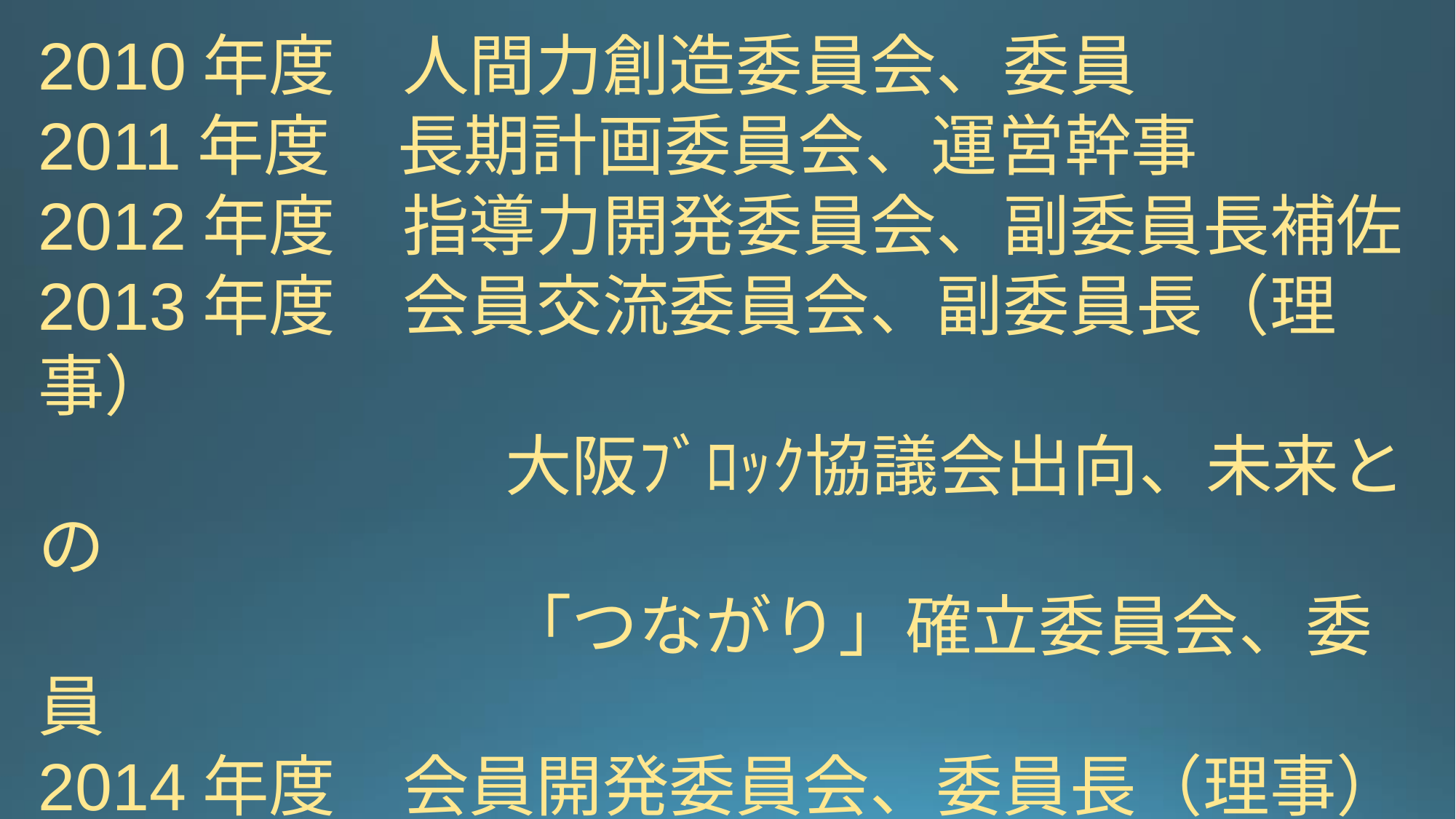

2010年度　人間力創造委員会、委員
2011年度　長期計画委員会、運営幹事
2012年度　指導力開発委員会、副委員長補佐
2013年度　会員交流委員会、副委員長（理事）
　　　　　　　大阪ﾌﾞﾛｯｸ協議会出向、未来との
　　　　　　　「つながり」確立委員会、委員
2014年度　会員開発委員会、委員長（理事）
		　　近畿地区協議会出向、地区大会
　　　　　　　運営委員会、委員